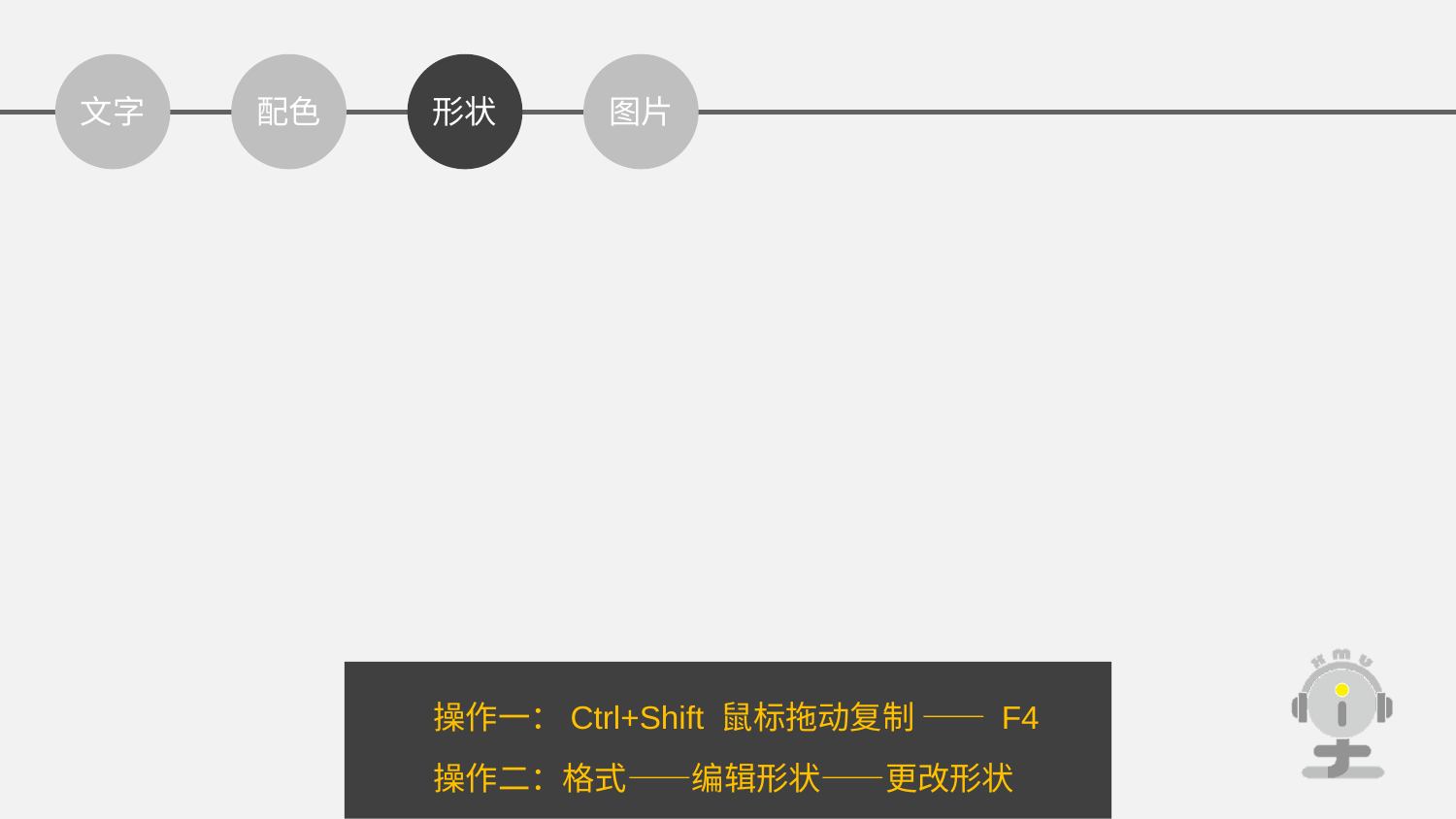

文字
配色
形状
图片

操作一：Ctrl+Shift 鼠标拖动复制 —— F4
操作二：格式——编辑形状——更改形状